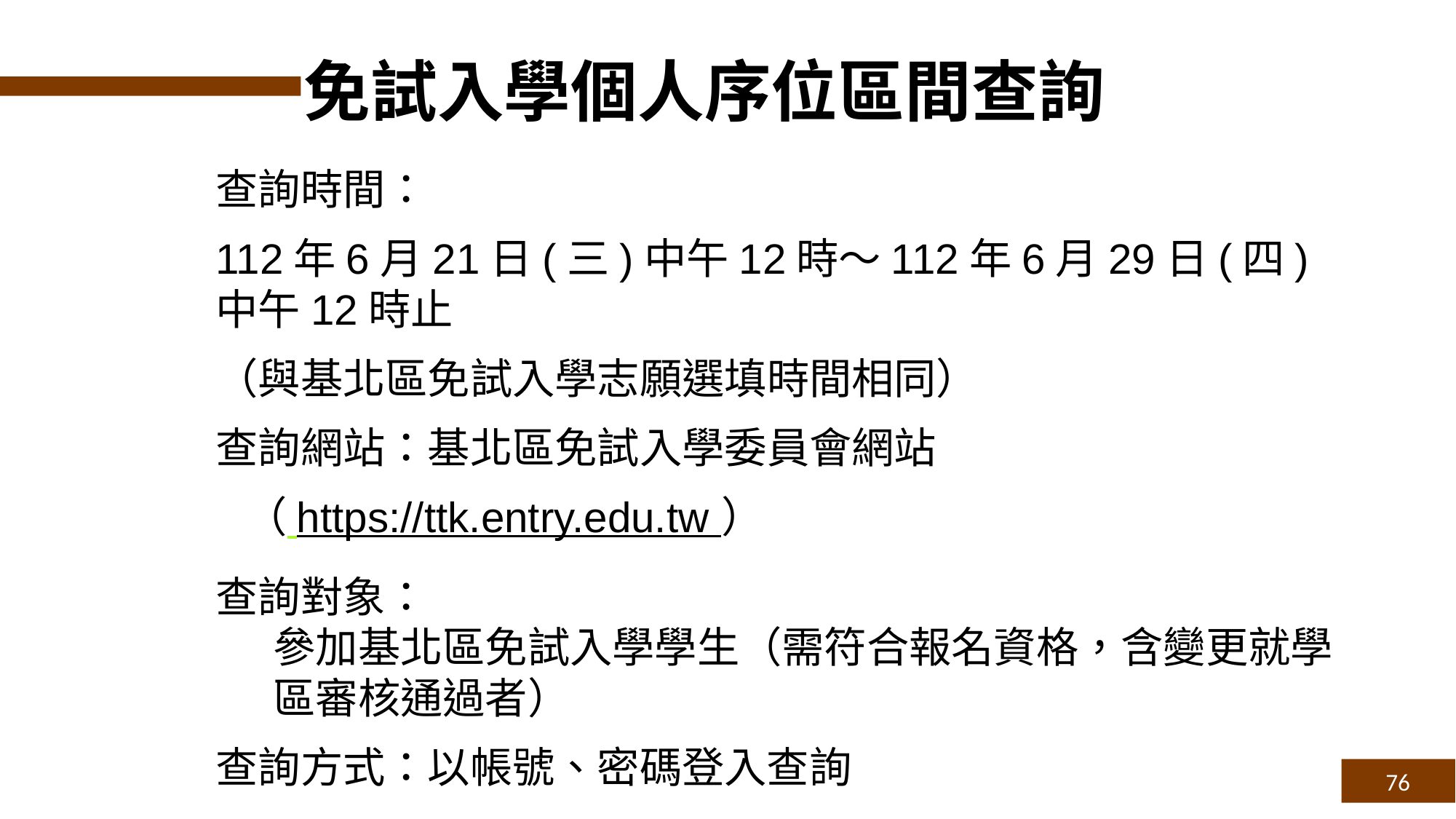

免試入學個人序位區間查詢

查詢時間：
112年6月21日(三)中午12時～112年6月29日(四)中午12時止
（與基北區免試入學志願選填時間相同）
查詢網站：基北區免試入學委員會網站
  （ https://ttk.entry.edu.tw ）
查詢對象：
     參加基北區免試入學學生（需符合報名資格，含變更就學
     區審核通過者）
查詢方式：以帳號、密碼登入查詢

76